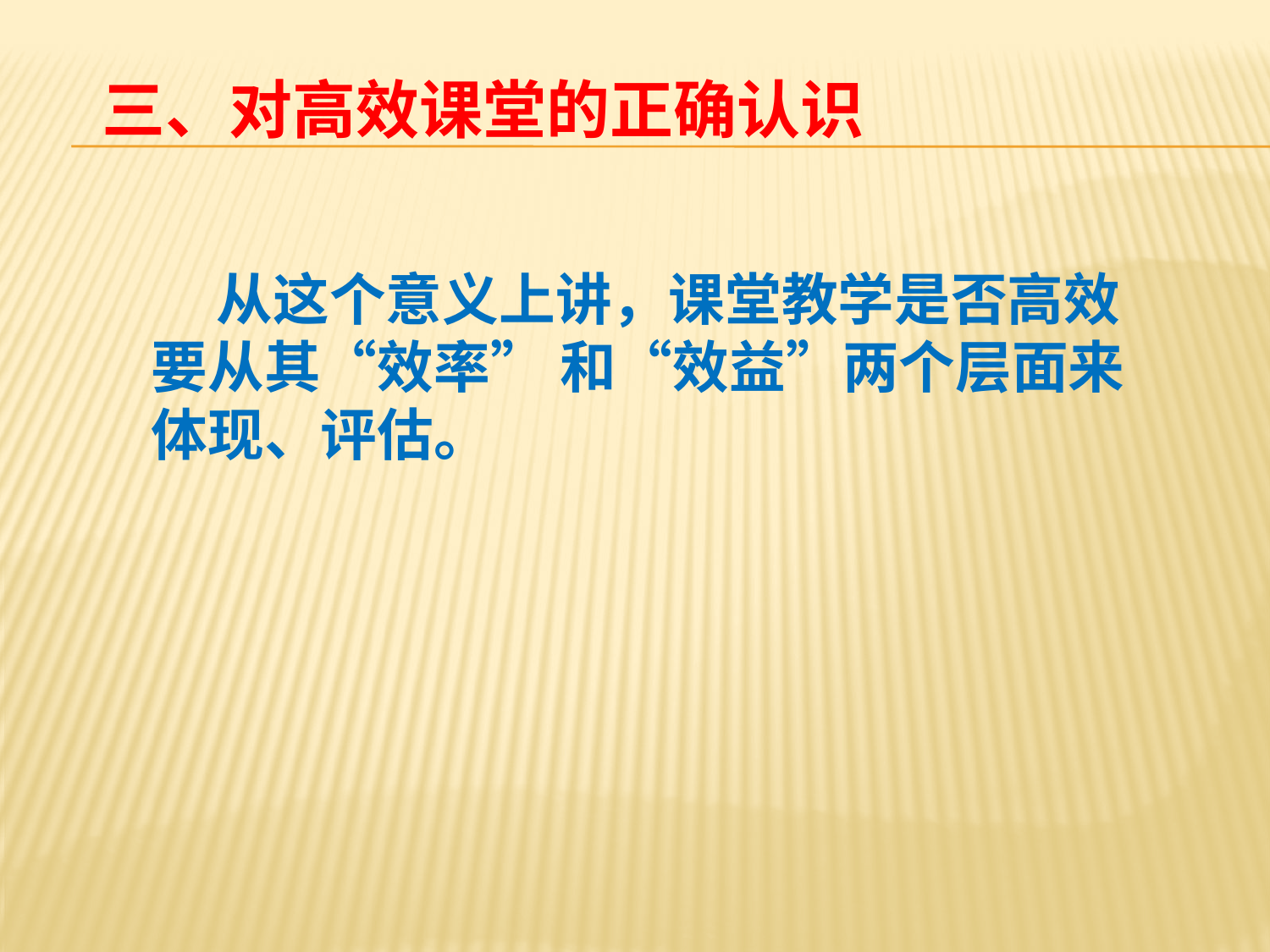

# 三、对高效课堂的正确认识
    从这个意义上讲，课堂教学是否高效要从其“效率” 和“效益”两个层面来体现、评估。